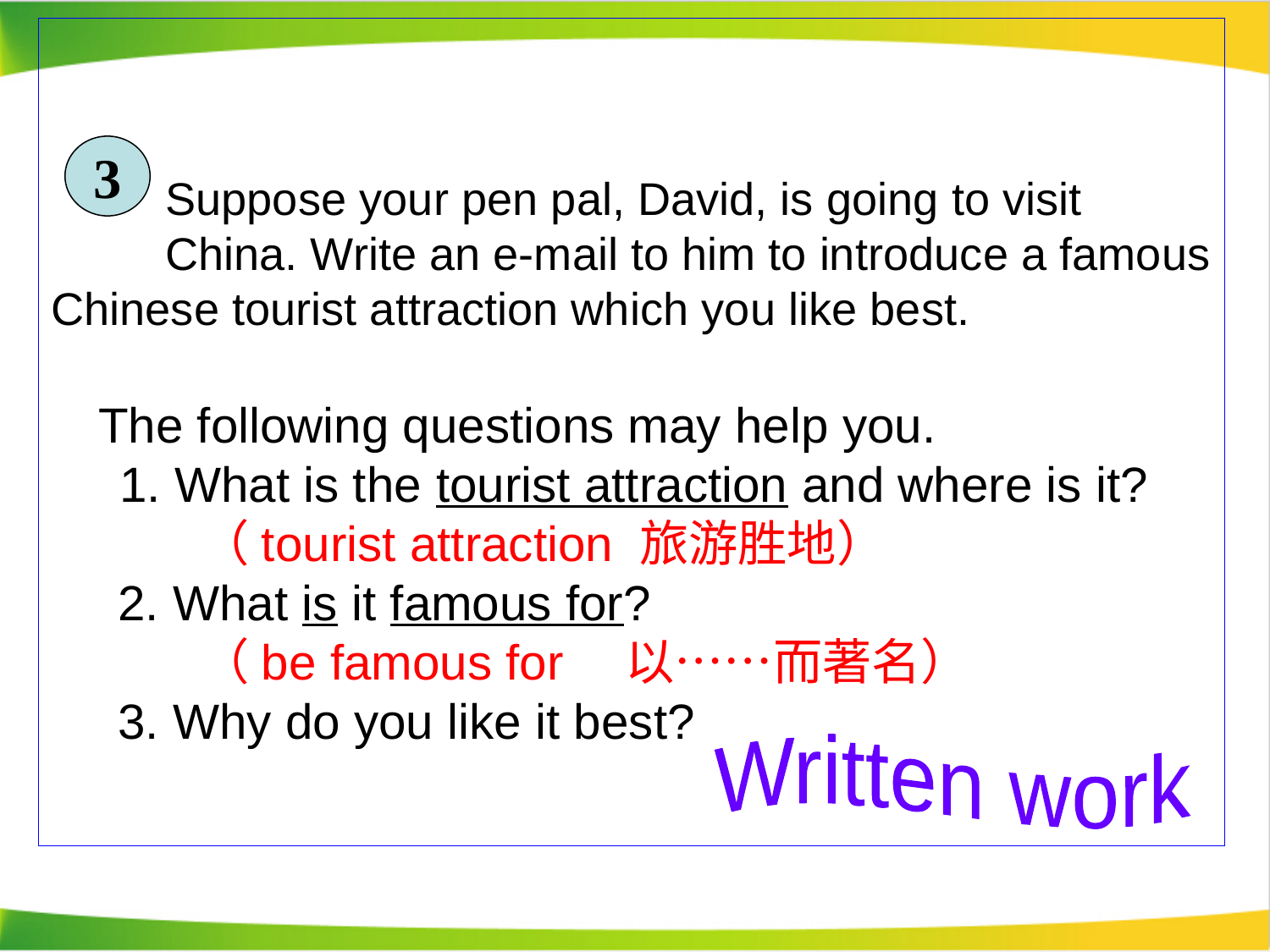

Suppose your pen pal, David, is going to visit
         China. Write an e-mail to him to introduce a famous Chinese tourist attraction which you like best.
    The following questions may help you.
     1. What is the tourist attraction and where is it?
          （tourist attraction 旅游胜地）
     2. What is it famous for?
          （be famous for　以……而著名）
     3. Why do you like it best?
 3
Written work